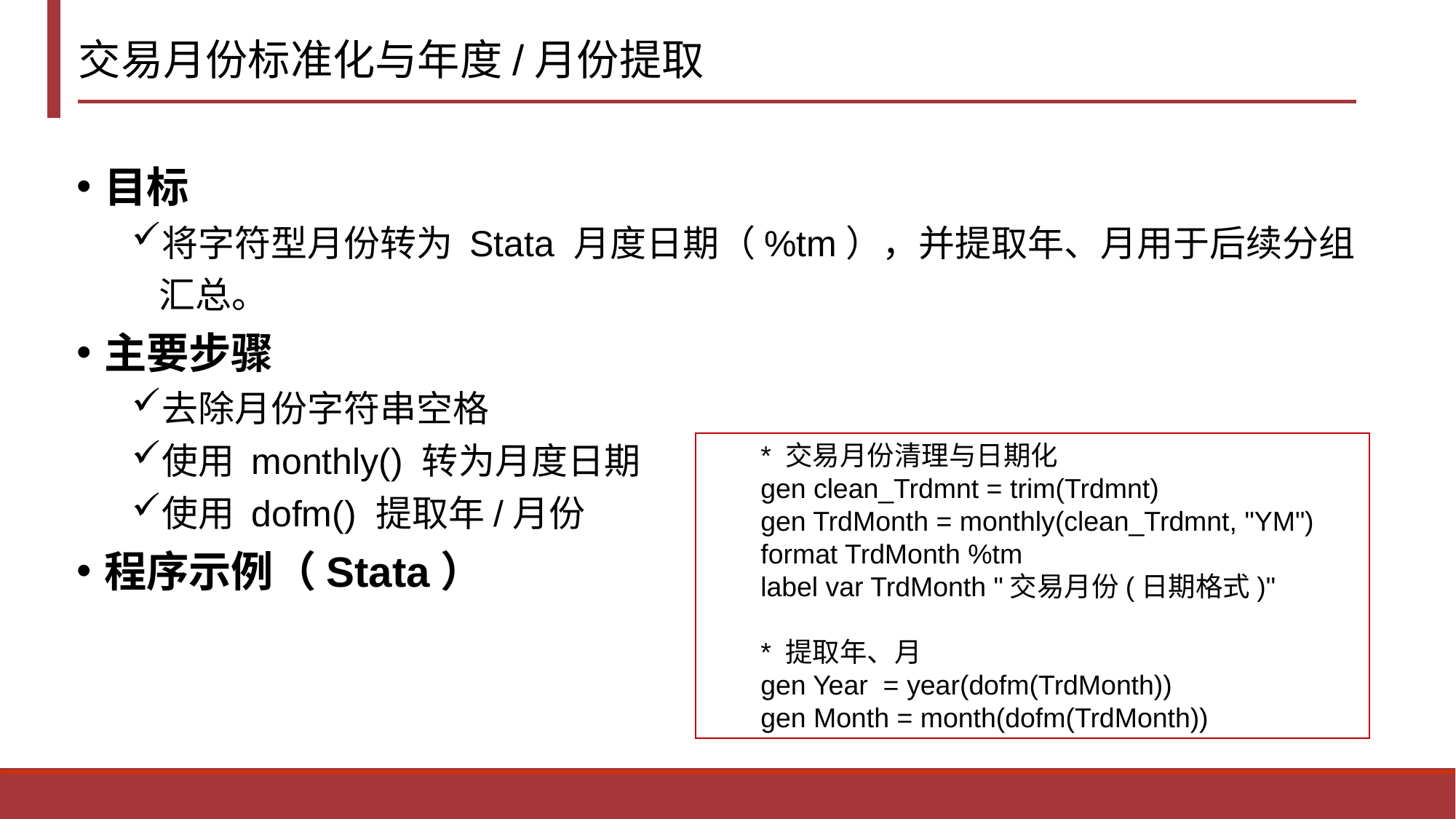

# 交易月份标准化与年度/月份提取
目标
将字符型月份转为 Stata 月度日期（%tm），并提取年、月用于后续分组汇总。
主要步骤
去除月份字符串空格
使用 monthly() 转为月度日期
使用 dofm() 提取年/月份
程序示例（Stata）
* 交易月份清理与日期化
gen clean_Trdmnt = trim(Trdmnt)
gen TrdMonth = monthly(clean_Trdmnt, "YM")
format TrdMonth %tm
label var TrdMonth "交易月份(日期格式)"

* 提取年、月
gen Year  = year(dofm(TrdMonth))
gen Month = month(dofm(TrdMonth))